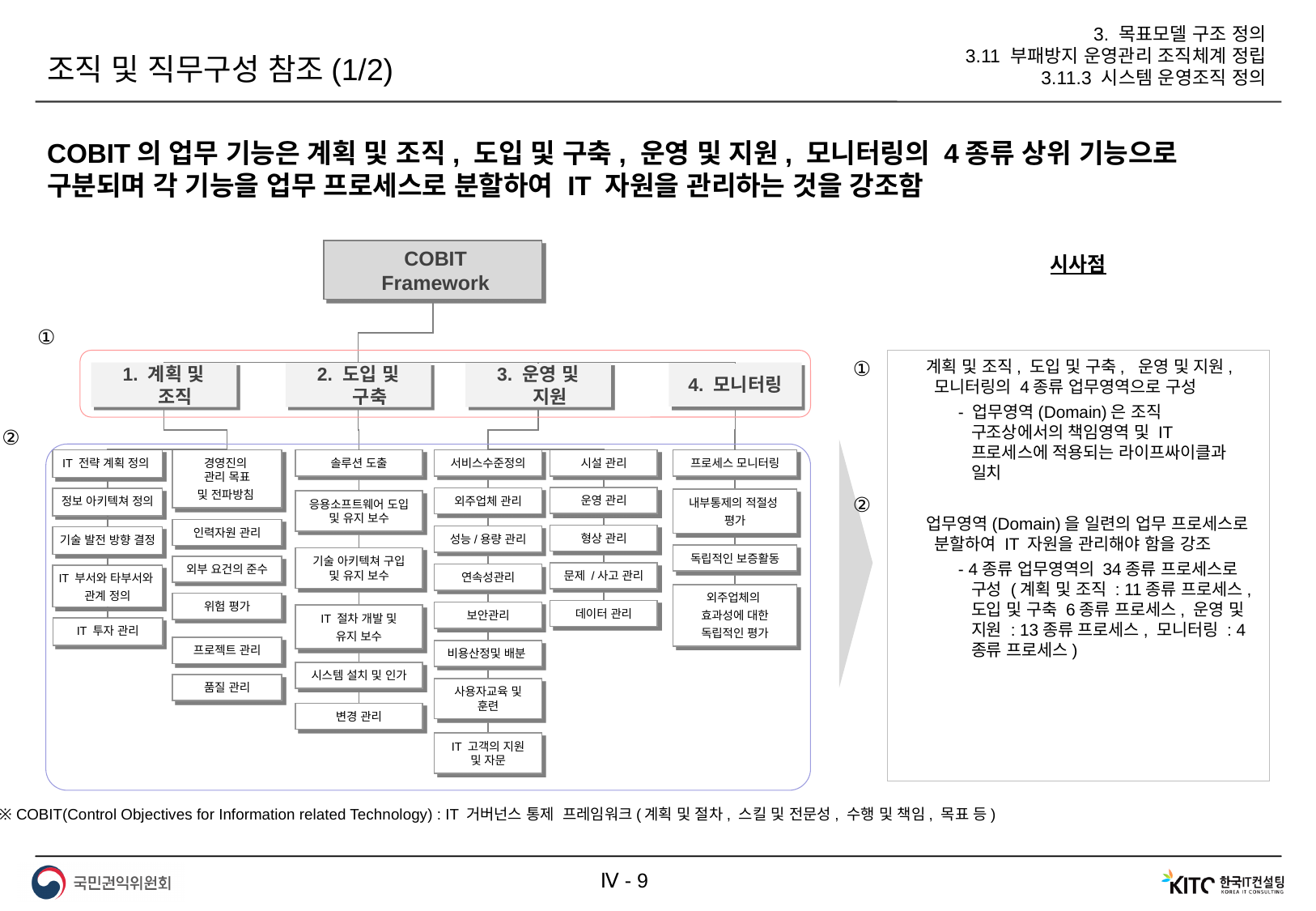

3. 목표모델 구조 정의
3.11 부패방지 운영관리 조직체계 정립
3.11.3 시스템 운영조직 정의
조직 및 직무구성 참조(1/2)
COBIT의 업무 기능은 계획 및 조직, 도입 및 구축, 운영 및 지원, 모니터링의 4종류 상위 기능으로 구분되며 각 기능을 업무 프로세스로 분할하여 IT 자원을 관리하는 것을 강조함
 COBIT
 Framework
시사점
①
     계획 및 조직, 도입 및 구축,  운영 및 지원, 모니터링의 4종류 업무영역으로 구성
- 업무영역(Domain)은 조직 구조상에서의 책임영역 및 IT 프로세스에 적용되는 라이프싸이클과 일치

     업무영역(Domain)을 일련의 업무 프로세스로 분할하여 IT 자원을 관리해야 함을 강조
- 4종류 업무영역의 34종류 프로세스로 구성 (계획 및 조직 : 11종류 프로세스, 도입 및 구축 6종류 프로세스, 운영 및 지원 : 13종류 프로세스, 모니터링 : 4종류 프로세스)

①
1. 계획 및 조직
2. 도입 및 구축
3. 운영 및 지원
4. 모니터링

②

IT 전략 계획 정의
경영진의
관리 목표
및 전파방침
솔루션 도출
서비스수준정의
시설 관리
프로세스 모니터링
②
운영 관리
외주업체 관리
정보 아키텍쳐 정의
내부통제의 적절성
평가
응용소프트웨어 도입 및 유지 보수
인력자원 관리
형상 관리
성능/용량 관리
기술 발전 방향 결정
독립적인 보증활동

기술 아키텍쳐 구입 및 유지 보수
외부 요건의 준수
문제 /사고 관리
연속성관리
IT 부서와 타부서와
관계 정의
외주업체의
효과성에 대한
독립적인 평가
위험 평가
데이터 관리
보안관리
IT 절차 개발 및
유지 보수
IT 투자 관리

프로젝트 관리
비용산정및 배분
시스템 설치 및 인가
품질 관리
사용자교육 및 훈련
변경 관리
IT 고객의 지원 및 자문
※ COBIT(Control Objectives for Information related Technology) : IT 거버넌스 통제  프레임워크(계획 및 절차, 스킬 및 전문성, 수행 및 책임, 목표 등)